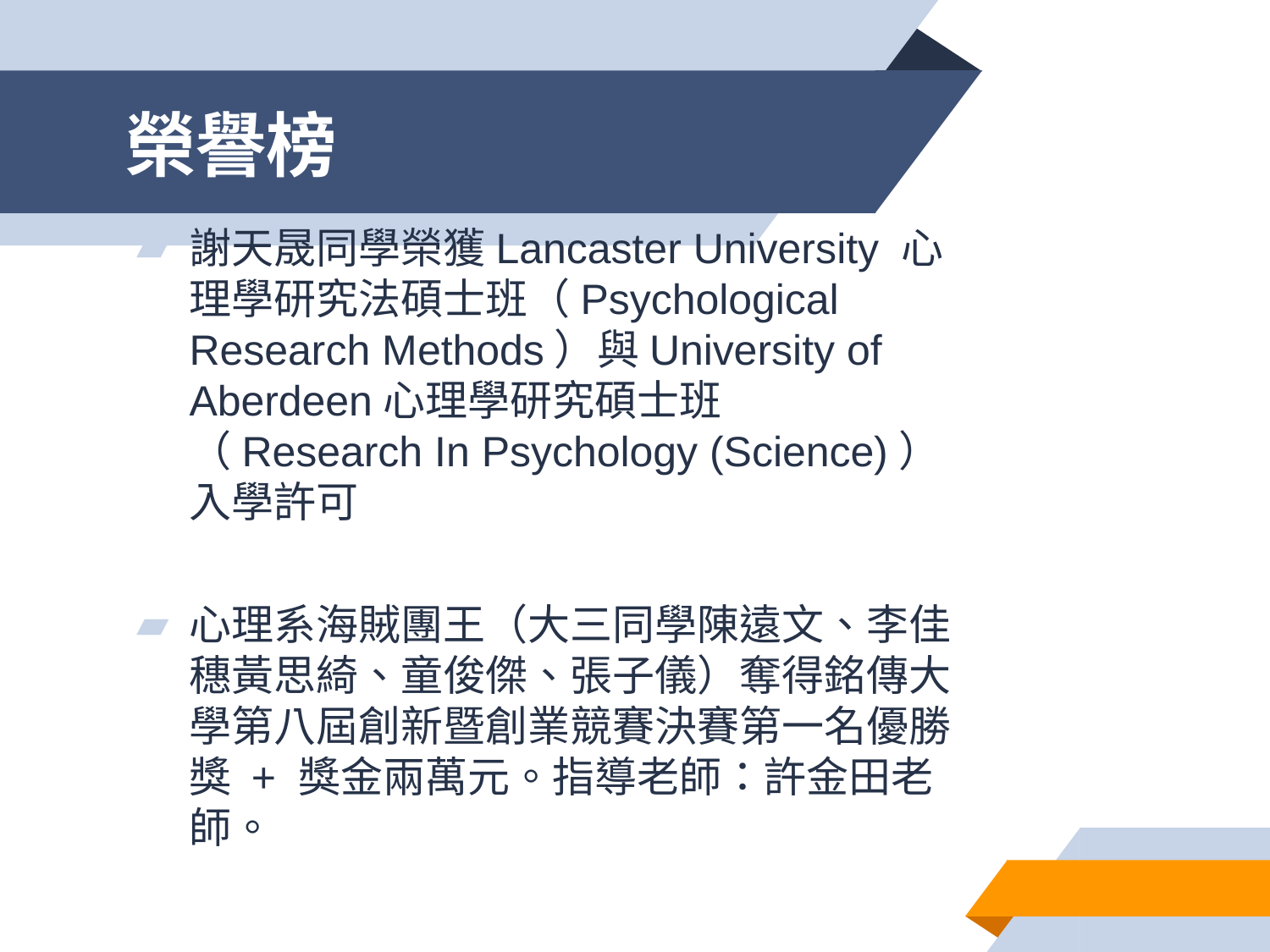

# 榮譽榜
謝天晟同學榮獲Lancaster University 心理學研究法碩士班（Psychological Research Methods）與University of Aberdeen心理學研究碩士班（Research In Psychology (Science)）入學許可

心理系海賊團王（大三同學陳遠文、李佳穗黃思綺、童俊傑、張子儀）奪得銘傳大學第八屆創新暨創業競賽決賽第一名優勝獎 + 獎金兩萬元。指導老師：許金田老師。